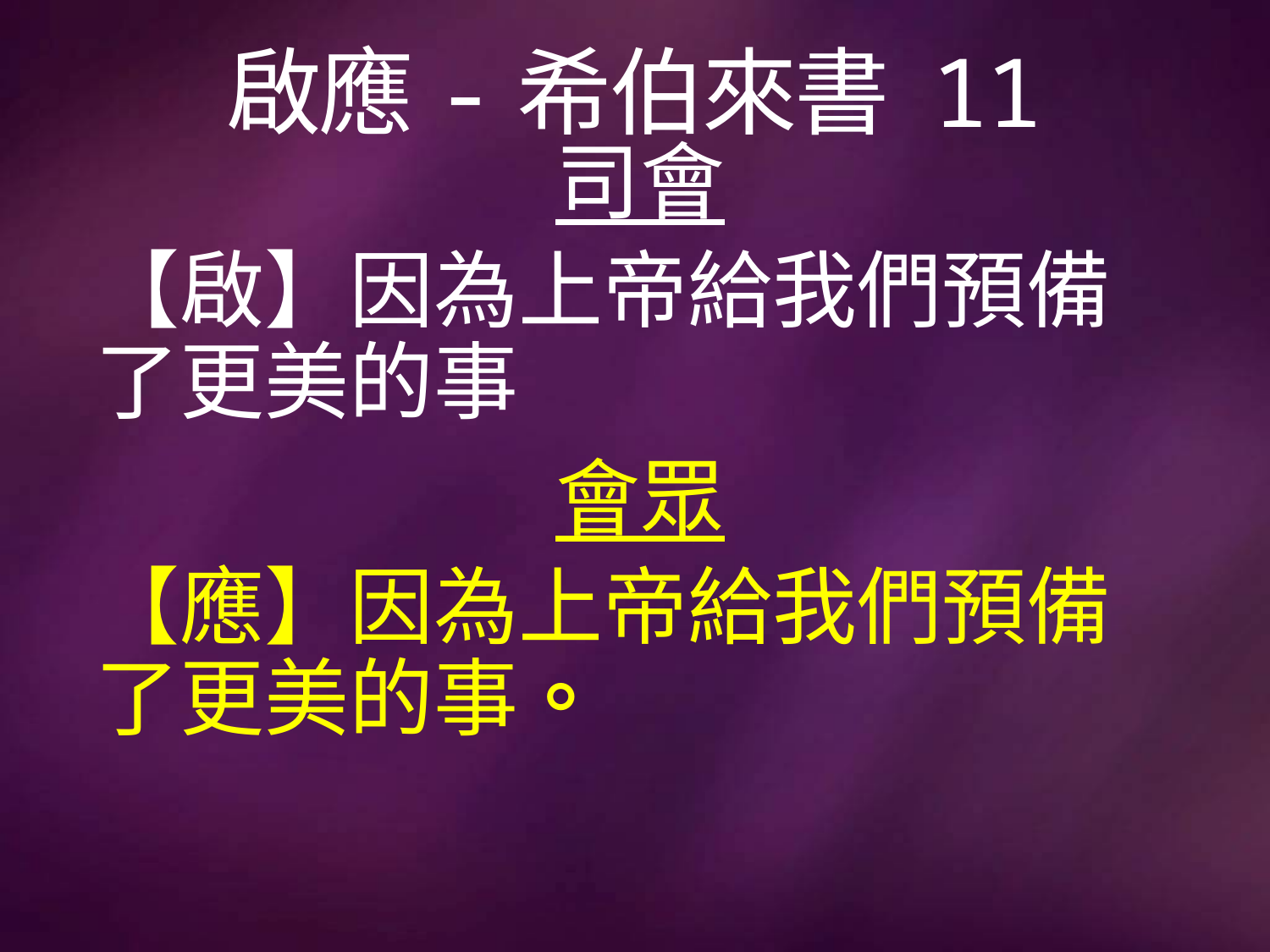

# 啟應-希伯來書 11
司會
【啟】因為上帝給我們預備了更美的事

會眾
【應】因為上帝給我們預備了更美的事。